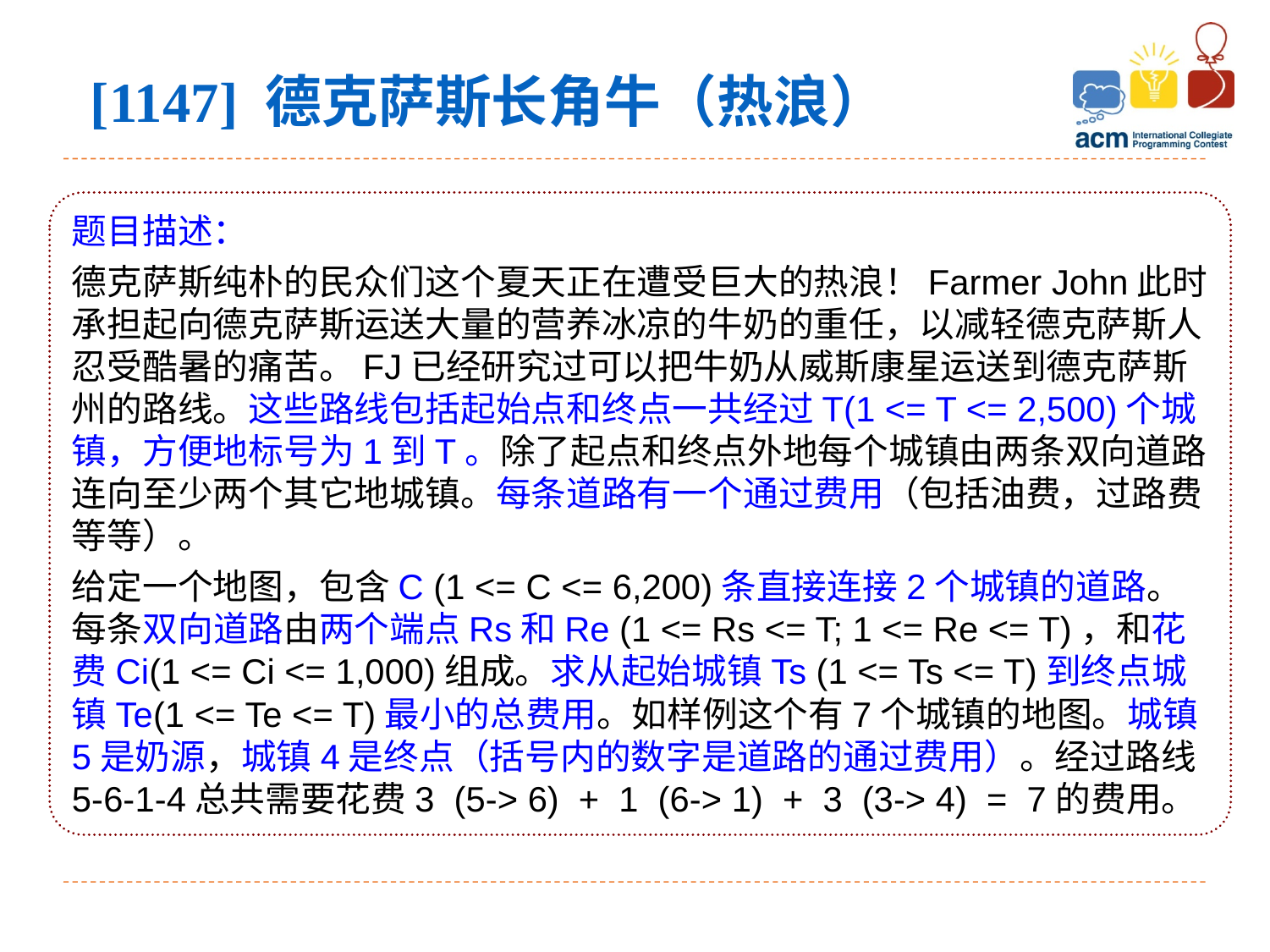

[1147] 德克萨斯长角牛（热浪）
题目描述：
德克萨斯纯朴的民众们这个夏天正在遭受巨大的热浪！Farmer John此时承担起向德克萨斯运送大量的营养冰凉的牛奶的重任，以减轻德克萨斯人忍受酷暑的痛苦。FJ已经研究过可以把牛奶从威斯康星运送到德克萨斯州的路线。这些路线包括起始点和终点一共经过T(1 <= T <= 2,500)个城镇，方便地标号为1到T。除了起点和终点外地每个城镇由两条双向道路连向至少两个其它地城镇。每条道路有一个通过费用（包括油费，过路费等等）。
给定一个地图，包含C (1 <= C <= 6,200)条直接连接2个城镇的道路。每条双向道路由两个端点Rs和Re (1 <= Rs <= T; 1 <= Re <= T)，和花费Ci(1 <= Ci <= 1,000)组成。求从起始城镇Ts (1 <= Ts <= T)到终点城镇Te(1 <= Te <= T)最小的总费用。如样例这个有7个城镇的地图。城镇5是奶源，城镇4是终点（括号内的数字是道路的通过费用）。经过路线5-6-1-4总共需要花费3  (5-> 6)  +  1  (6-> 1)  +  3  (3-> 4)  =  7的费用。